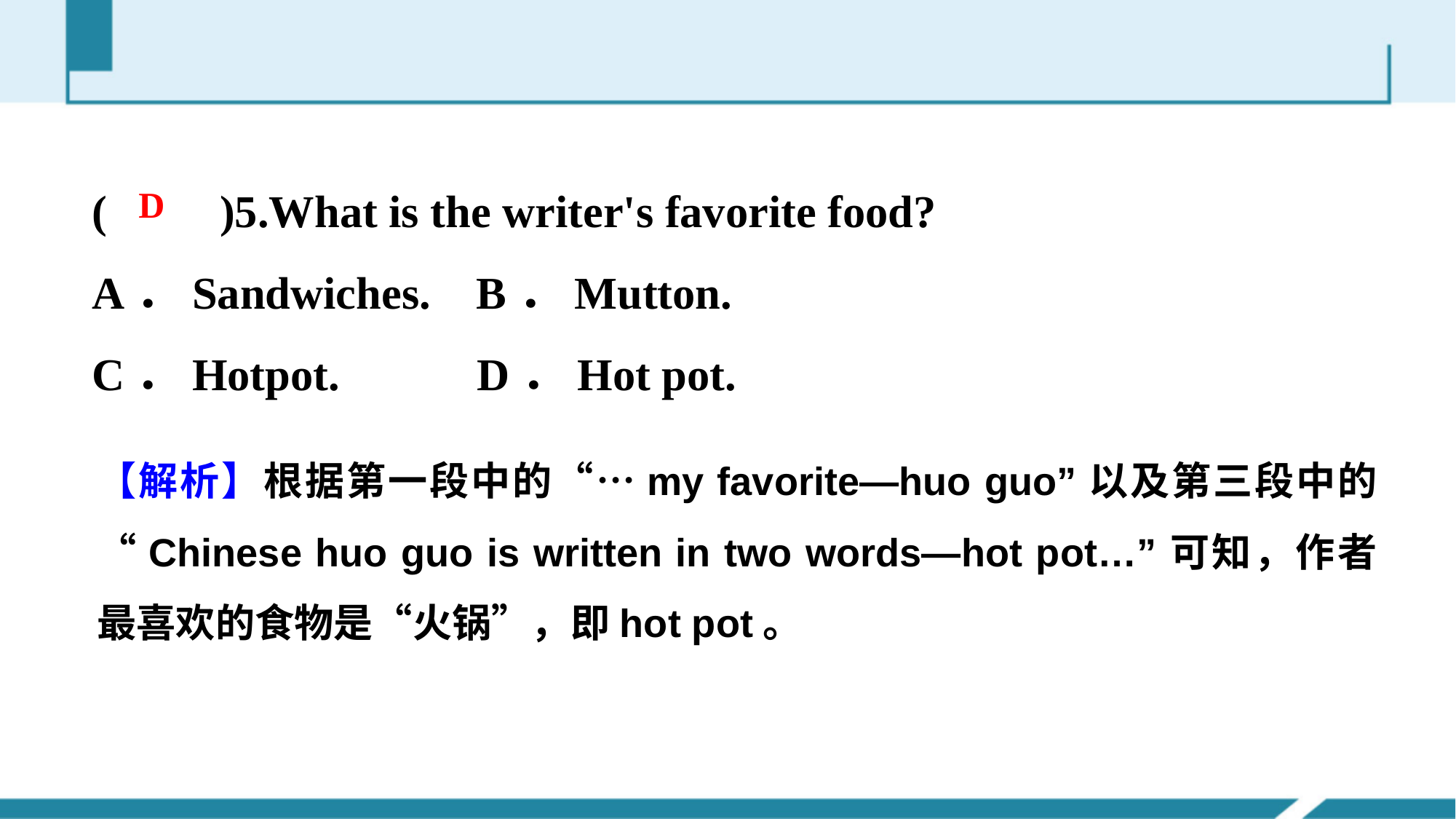

(　　)5.What is the writer's favorite food?
A．Sandwiches.    B．Mutton.
C．Hotpot.            D．Hot pot.
D
【解析】根据第一段中的“…my favorite—huo guo”以及第三段中的“Chinese huo guo is written in two words—hot pot…”可知，作者最喜欢的食物是“火锅”，即hot pot。